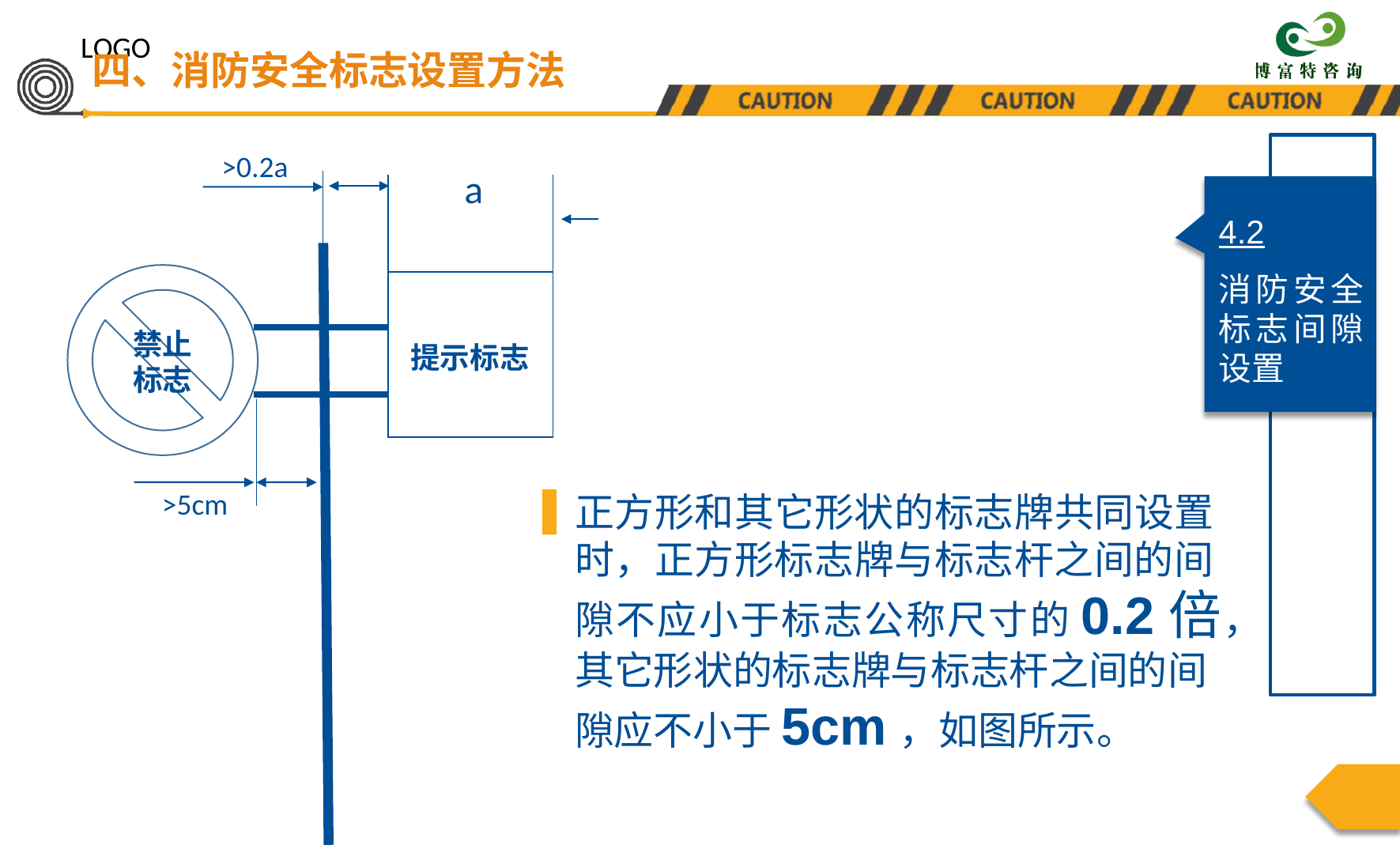

LOGO
四、消防安全标志设置方法

>0.2a

|  | a |
| --- | --- |
|  | 提示标志 |
|  |  |
|  |  |

4.2
消防安全  标志间隙  设置

禁止
标志

>5cm
正方形和其它形状的标志牌共同设置  时，正方形标志牌与标志杆之间的间  隙不应小于标志公称尺寸的0.2倍，
其它形状的标志牌与标志杆之间的间
隙应不小于5cm，如图所示。

34